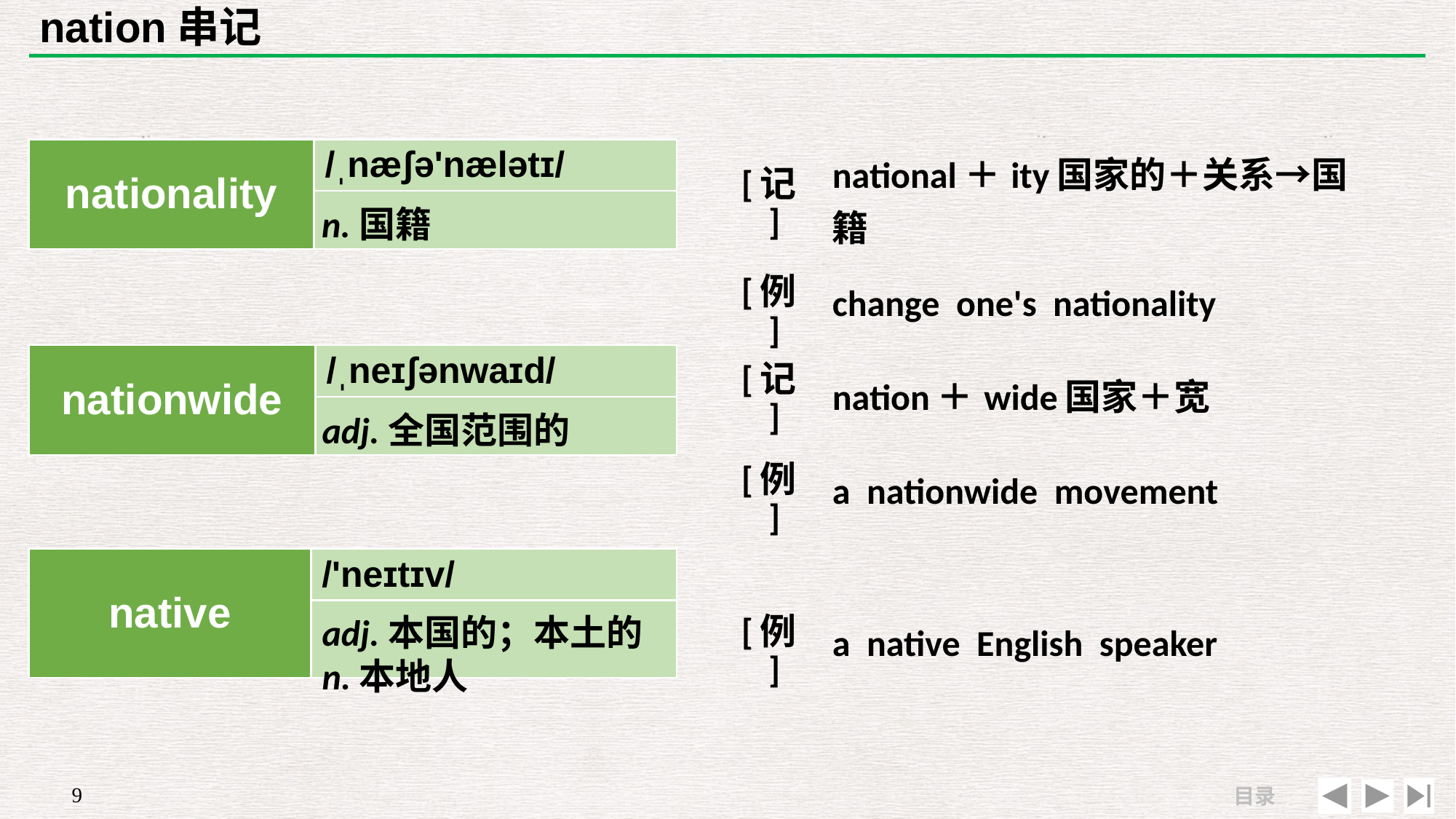

# nation串记

| nationality | /ˌnæʃə'nælətɪ/ |
| --- | --- |
|  |  |
| [记] | national＋ity国家的＋关系→国籍 |
| --- | --- |
| [例] | change one's nationality |
n.国籍
| [记] | nation＋wide国家＋宽 |
| --- | --- |
| [例] | a nationwide movement |
| nationwide | /ˌneɪʃənwaɪd/ |
| --- | --- |
|  |  |
adj.全国范围的
| native | /'neɪtɪv/ |
| --- | --- |
|  |  |
| [例] | a native English speaker |
| --- | --- |
|  |  |
adj.本国的；本土的
n.本地人